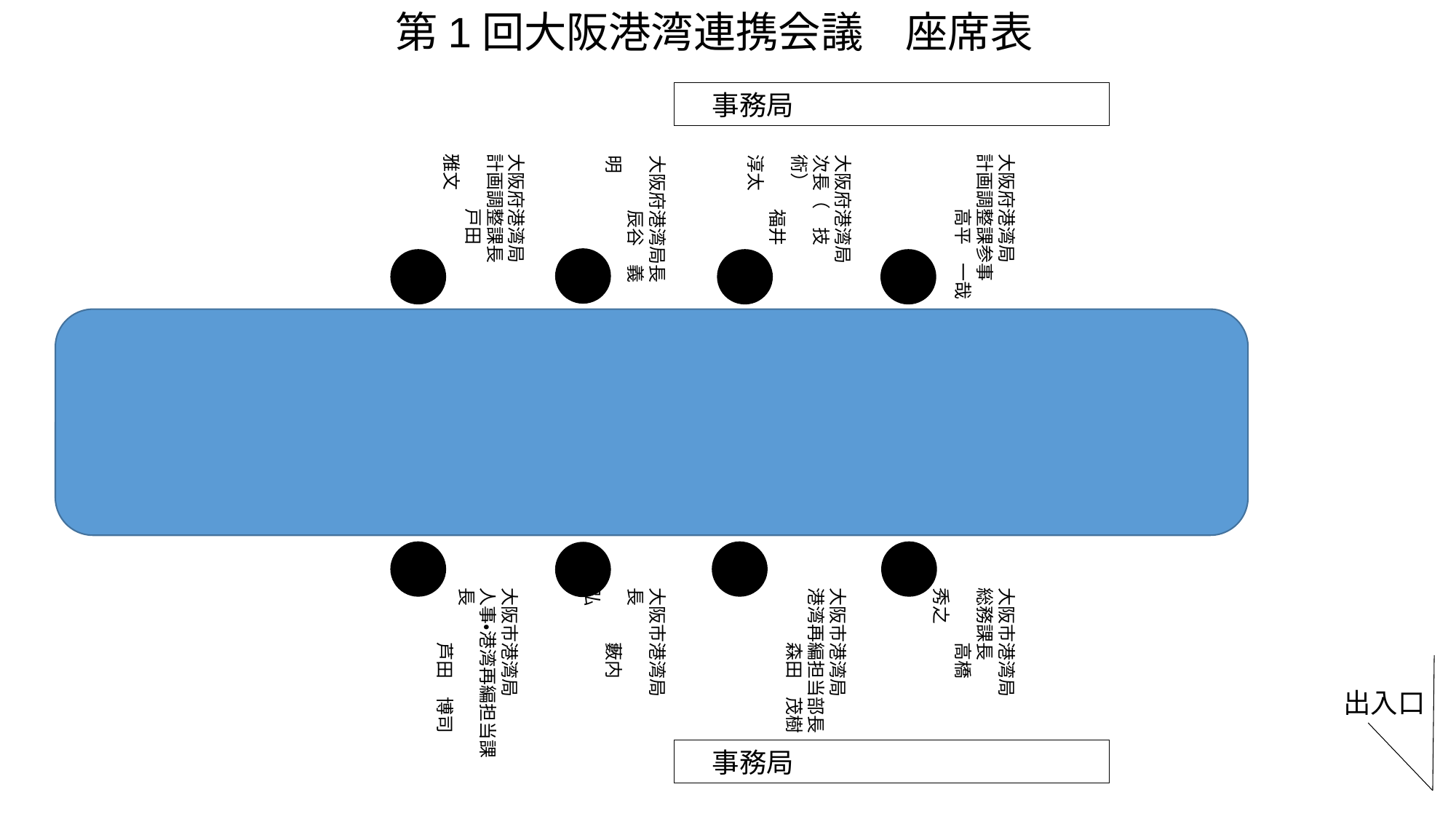

第1回大阪港湾連携会議　座席表
　事務局
大阪府港湾局
計画調整課長
　　　戸田　雅文
大阪府港湾局
計画調整課参事
　　　高平　一哉
大阪府港湾局
次長（　技術）
　　　福井　淳太
大阪府港湾局長
　　　辰谷　義明

大阪市港湾局長
　　　藪内　弘
大阪市港湾局
港湾再編担当部長
　　　森田　茂樹
大阪市港湾局
総務課長
　　　高橋　秀之
大阪市港湾局
人事・港湾再編担当課長
　　　芦田　博司
出入口
　事務局